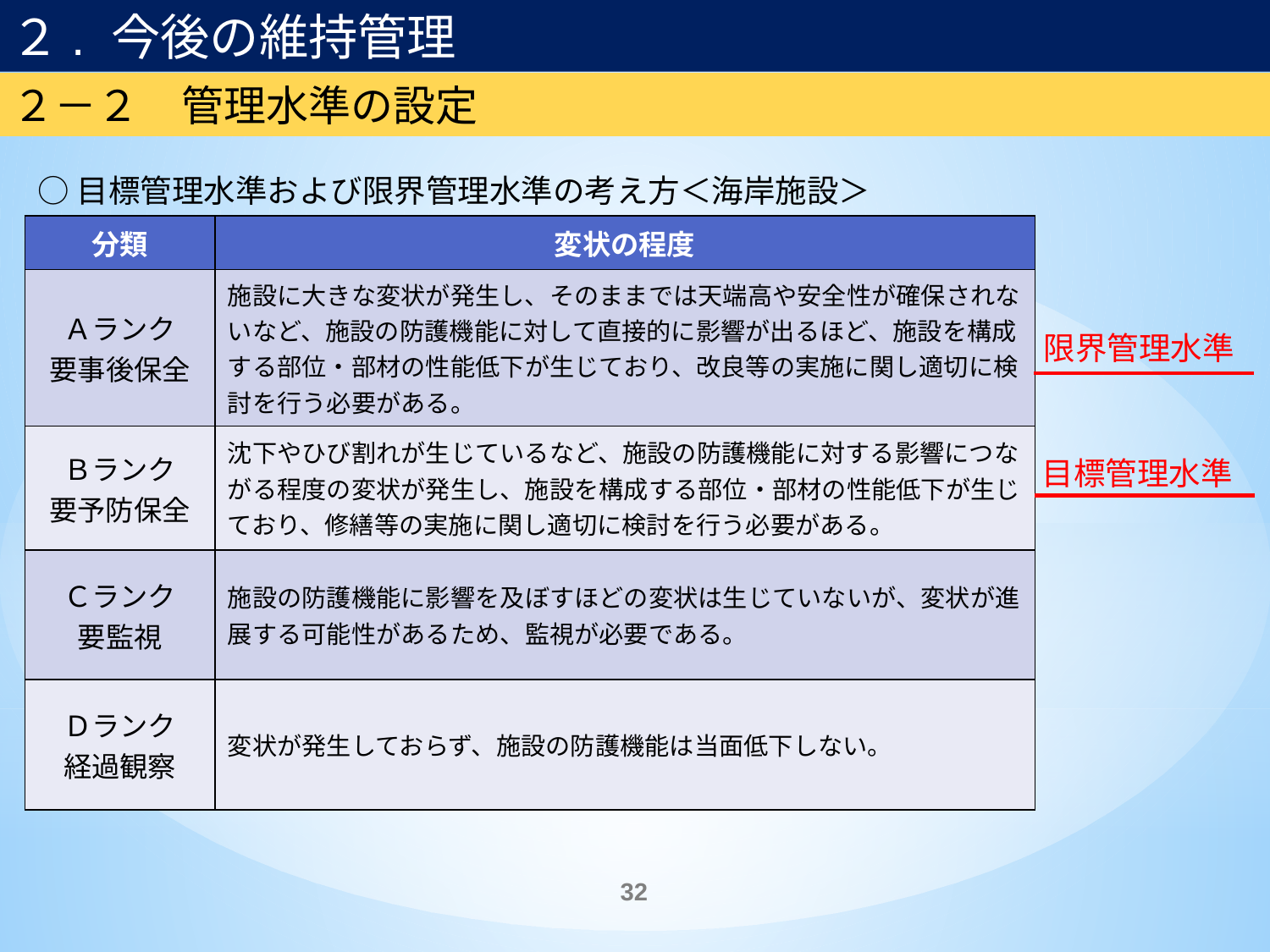

２. 今後の維持管理
２－２　管理水準の設定
○目標管理水準および限界管理水準の考え方＜海岸施設＞
| 分類 | 変状の程度 |
| --- | --- |
| Ａランク 要事後保全 | 施設に大きな変状が発生し、そのままでは天端高や安全性が確保されないなど、施設の防護機能に対して直接的に影響が出るほど、施設を構成する部位・部材の性能低下が生じており、改良等の実施に関し適切に検討を行う必要がある。 |
| Ｂランク 要予防保全 | 沈下やひび割れが生じているなど、施設の防護機能に対する影響につながる程度の変状が発生し、施設を構成する部位・部材の性能低下が生じており、修繕等の実施に関し適切に検討を行う必要がある。 |
| Ｃランク 要監視 | 施設の防護機能に影響を及ぼすほどの変状は生じていないが、変状が進展する可能性があるため、監視が必要である。 |
| Ｄランク 経過観察 | 変状が発生しておらず、施設の防護機能は当面低下しない。 |
限界管理水準
目標管理水準
32